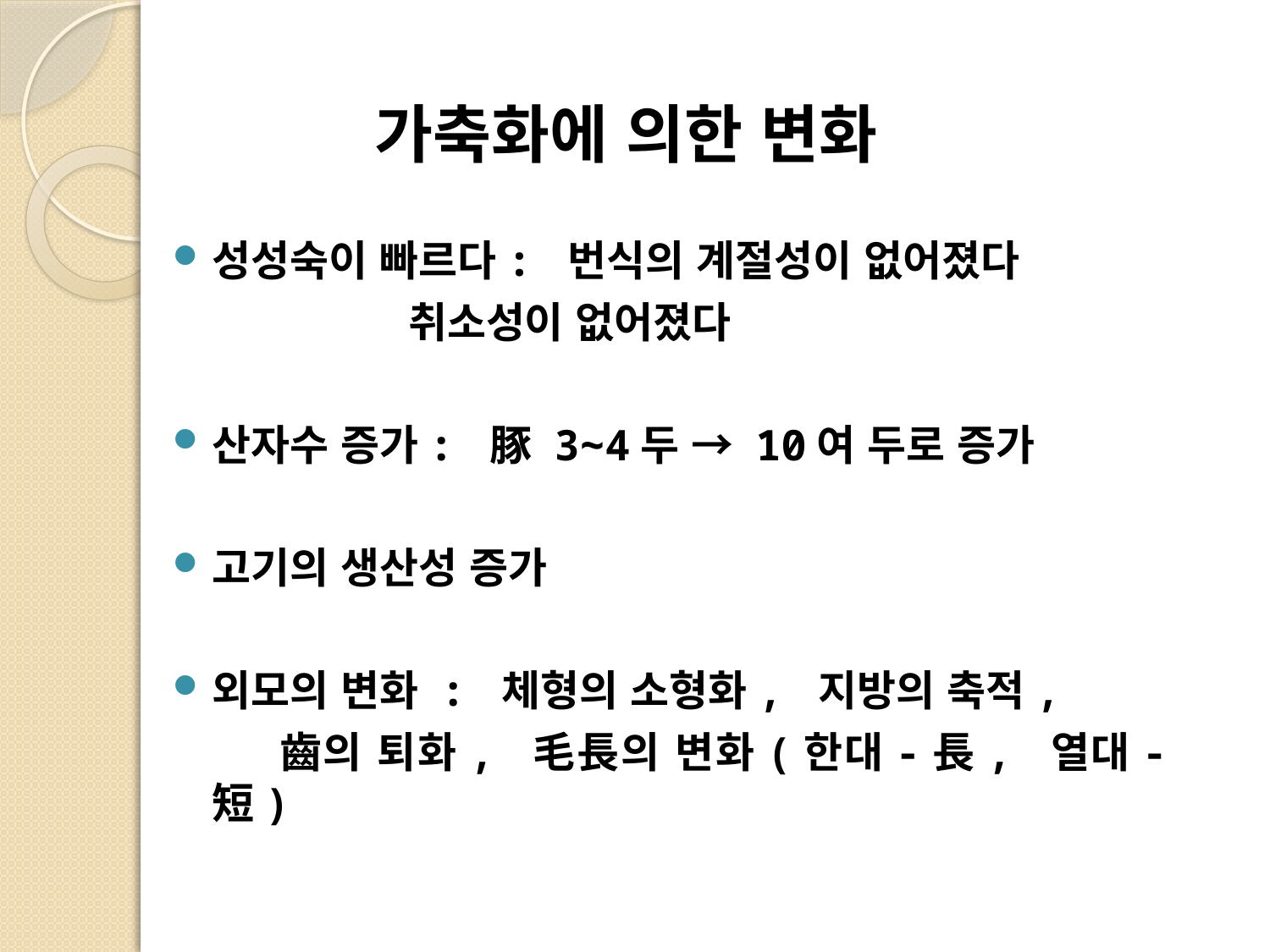

# 가축화에 의한 변화
성성숙이 빠르다: 번식의 계절성이 없어졌다
                   취소성이 없어졌다

산자수 증가: 豚 3∼4두 → 10여 두로 증가

고기의 생산성 증가

외모의 변화 : 체형의 소형화, 지방의 축적,
       齒의 퇴화, 毛長의 변화(한대-長, 열대-短)